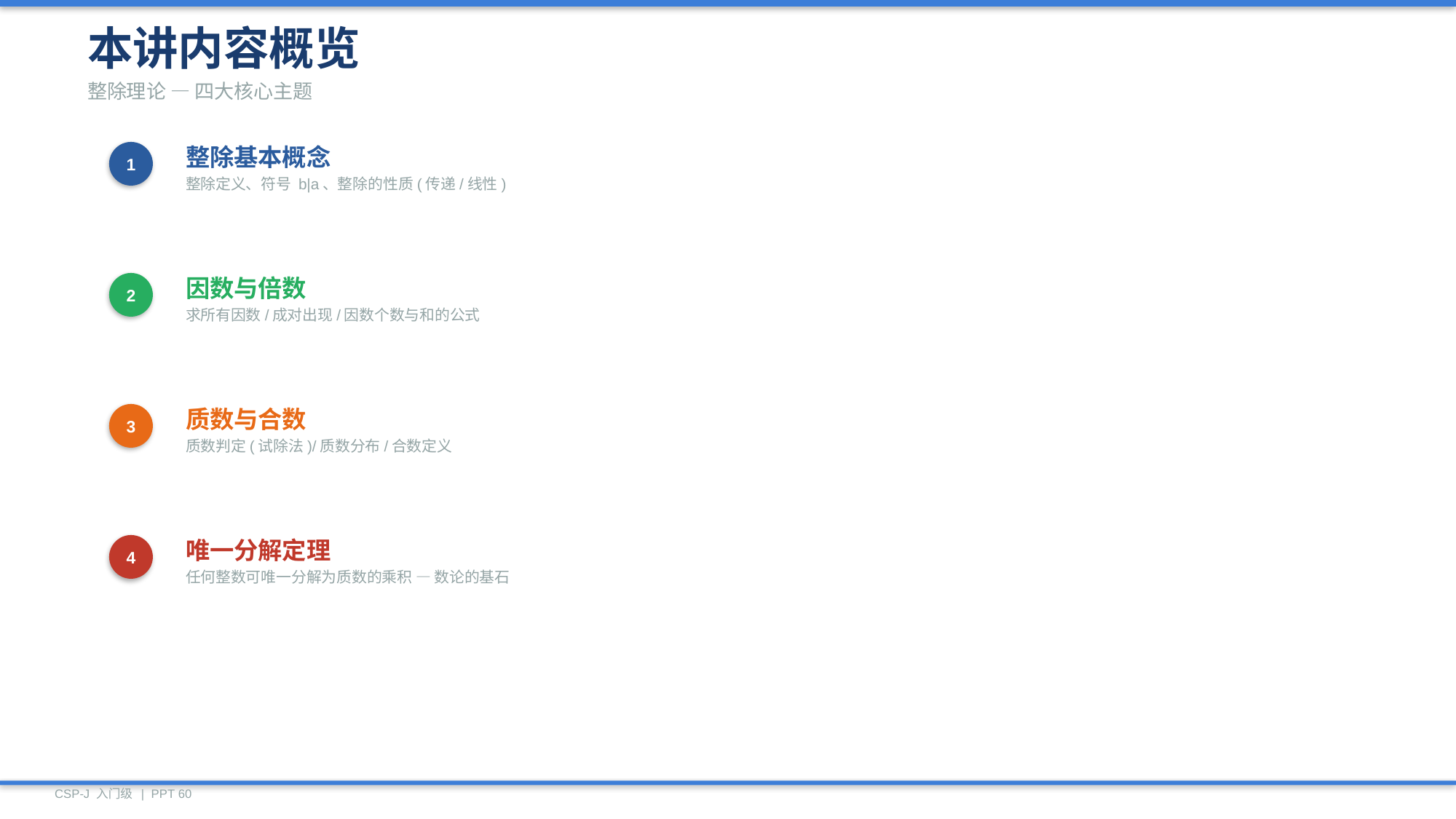

本讲内容概览
整除理论 — 四大核心主题
1
整除基本概念
整除定义、符号 b|a、整除的性质(传递/线性)
2
因数与倍数
求所有因数/成对出现/因数个数与和的公式
3
质数与合数
质数判定(试除法)/质数分布/合数定义
4
唯一分解定理
任何整数可唯一分解为质数的乘积 — 数论的基石

CSP-J 入门级  |  PPT 60